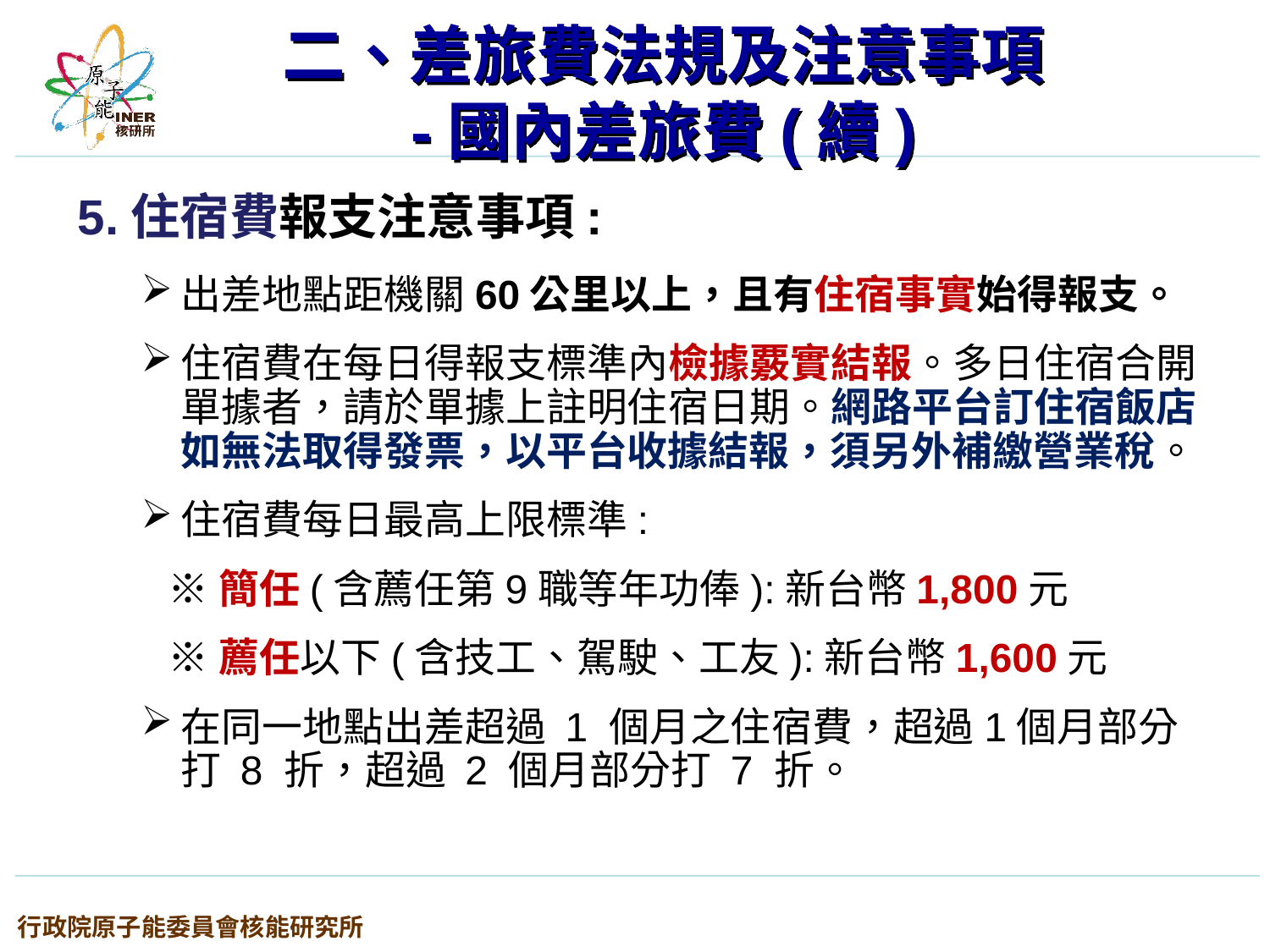

二、差旅費法規及注意事項
-國內差旅費(續)
5.住宿費報支注意事項:
出差地點距機關60公里以上，且有住宿事實始得報支。
住宿費在每日得報支標準內檢據覈實結報。多日住宿合開單據者，請於單據上註明住宿日期。網路平台訂住宿飯店如無法取得發票，以平台收據結報，須另外補繳營業稅。
住宿費每日最高上限標準:
   ※簡任(含薦任第9職等年功俸):新台幣1,800元
   ※薦任以下(含技工、駕駛、工友):新台幣1,600元
在同一地點出差超過 1 個月之住宿費，超過1個月部分打 8 折，超過 2 個月部分打 7 折。